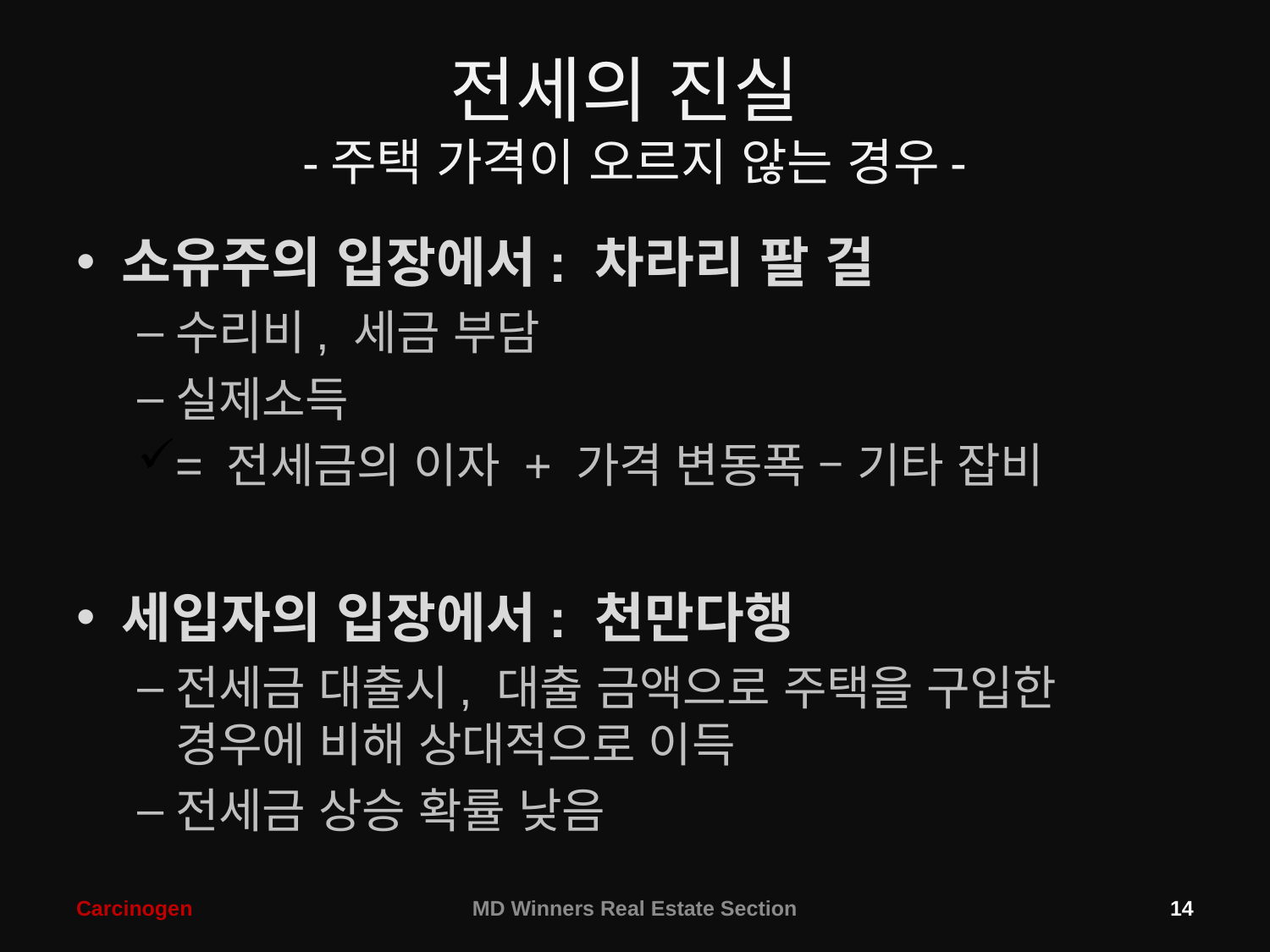

# 전세의 진실 -주택 가격이 오르지 않는 경우-
소유주의 입장에서: 차라리 팔 걸
수리비, 세금 부담
실제소득
= 전세금의 이자 + 가격 변동폭 – 기타 잡비

세입자의 입장에서: 천만다행
전세금 대출시, 대출 금액으로 주택을 구입한 경우에 비해 상대적으로 이득
전세금 상승 확률 낮음

Carcinogen
MD Winners Real Estate Section
14